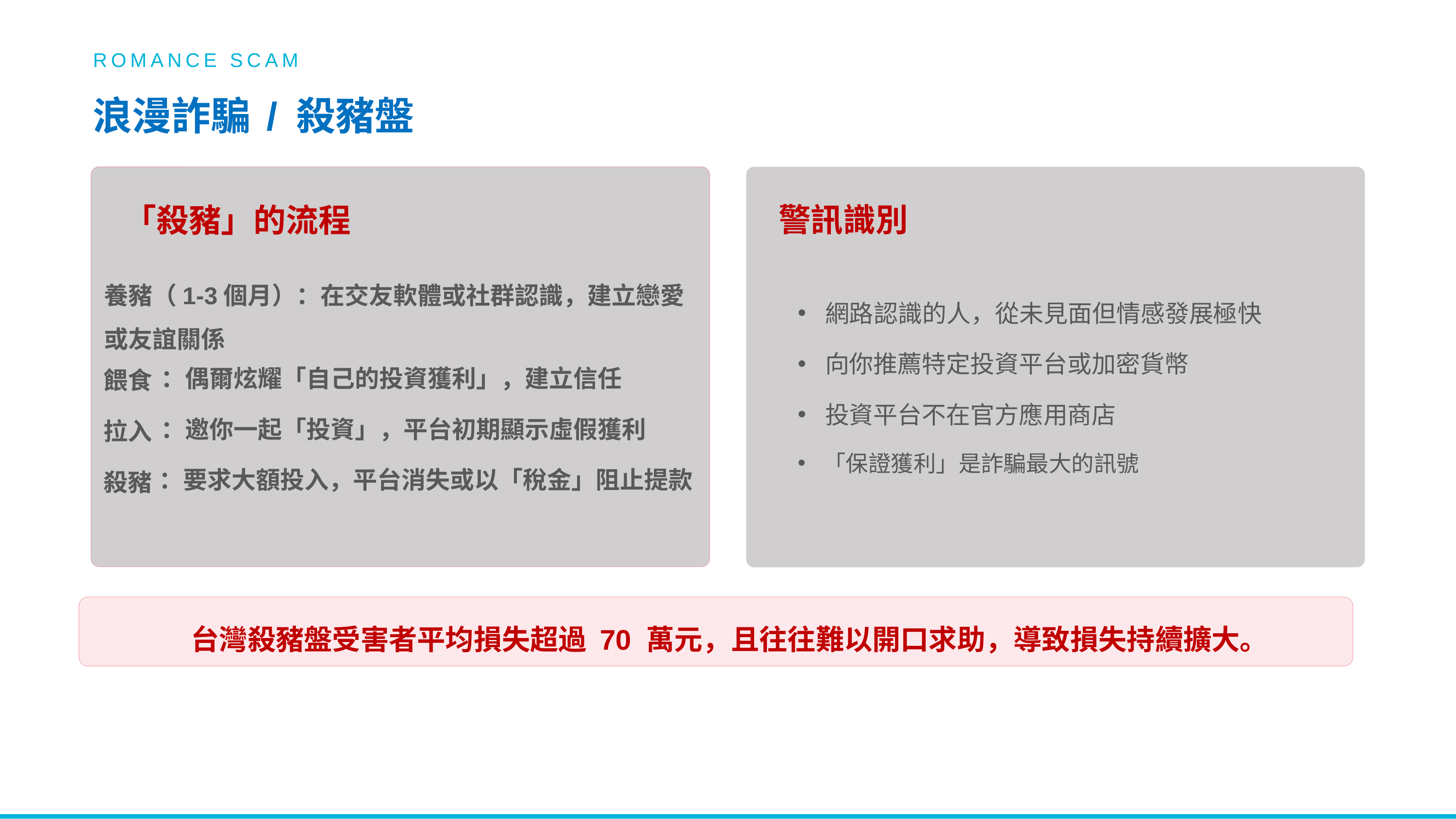

ROMANCE SCAM
浪漫詐騙 / 殺豬盤

警訊識別
「殺豬」的流程
養豬（1-3個月）：在交友軟體或社群認識，建立戀愛或友誼關係

網路認識的人，從未見面但情感發展極快
向你推薦特定投資平台或加密貨幣
餵食
：偶爾炫耀「自己的投資獲利」，建立信任
投資平台不在官方應用商店
拉入
：邀你一起「投資」，平台初期顯示虛假獲利
「保證獲利」是詐騙最大的訊號
殺豬
：要求大額投入，平台消失或以「稅金」阻止提款

台灣殺豬盤受害者平均損失超過 70 萬元，且往往難以開口求助，導致損失持續擴大。